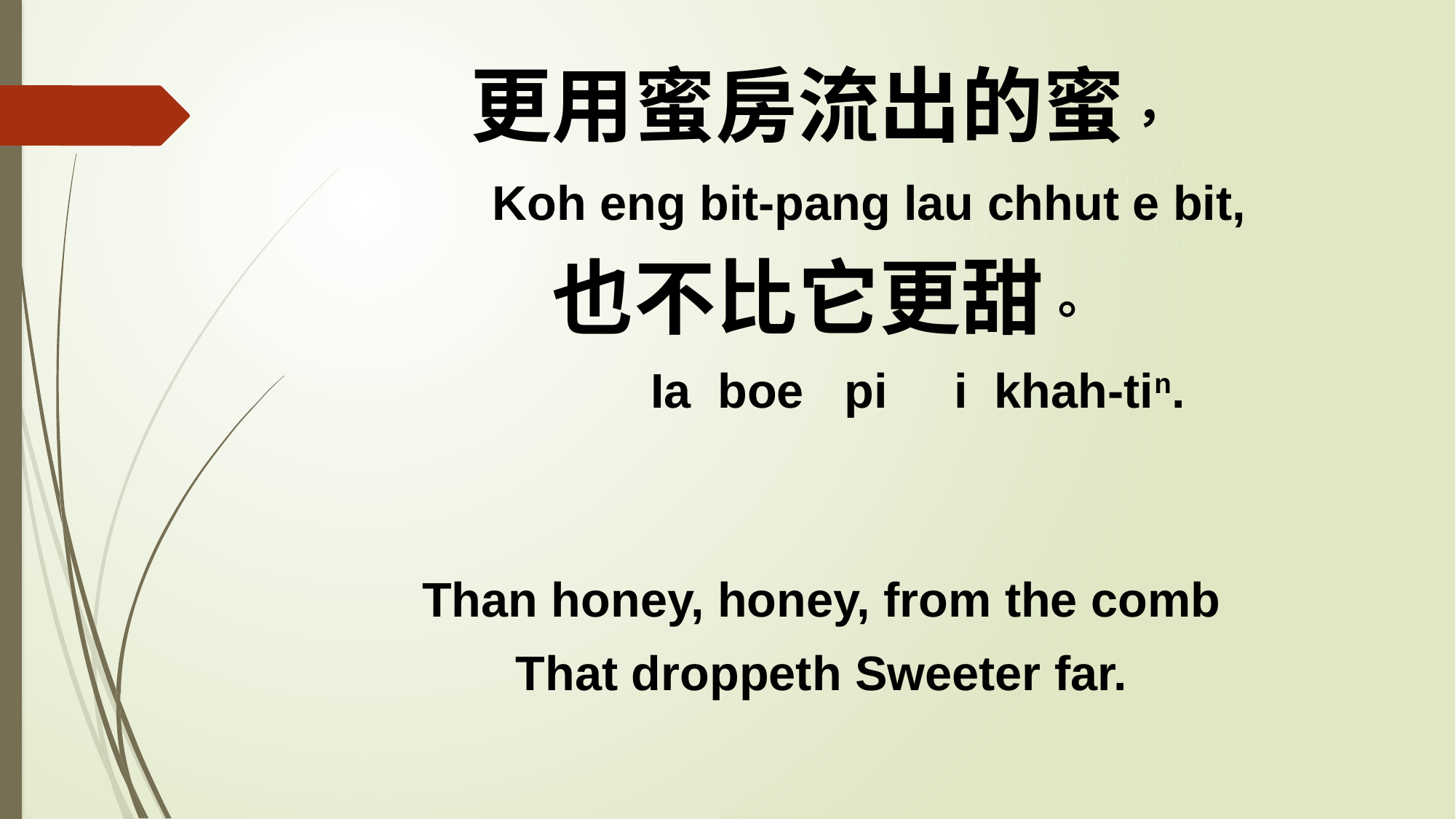

更用蜜房流出的蜜，
             Koh eng bit-pang lau chhut e bit,
也不比它更甜。
                          Ia  boe   pi     i  khah-tin.

Than honey, honey, from the comb
That droppeth Sweeter far.